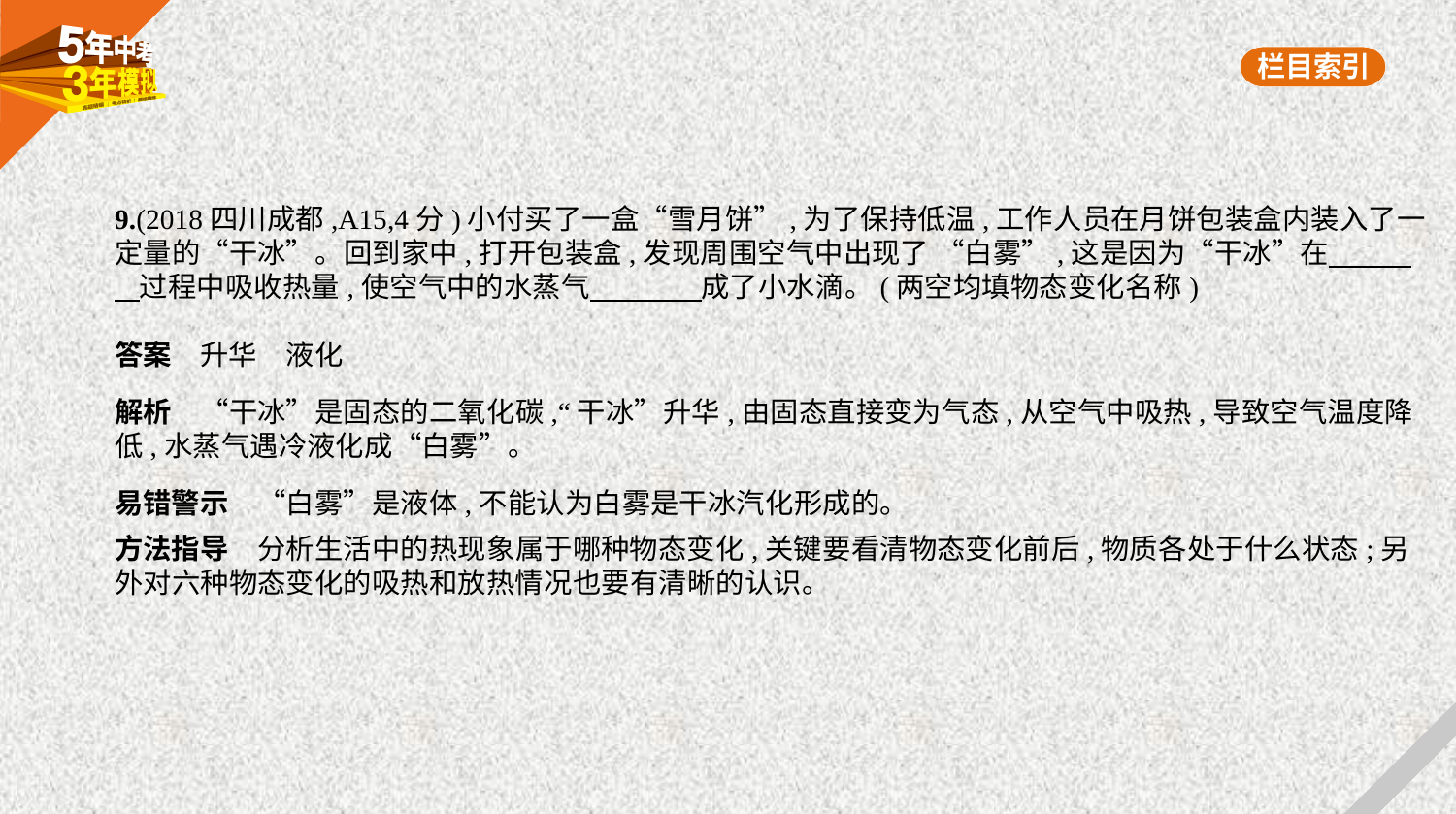

9.(2018四川成都,A15,4分)小付买了一盒“雪月饼”,为了保持低温,工作人员在月饼包装盒内装入了一
定量的“干冰”。回到家中,打开包装盒,发现周围空气中出现了 “白雾”,这是因为“干冰”在　　    
    过程中吸收热量,使空气中的水蒸气　　　    成了小水滴。(两空均填物态变化名称)
答案　升华　液化
解析　“干冰”是固态的二氧化碳,“干冰”升华,由固态直接变为气态,从空气中吸热,导致空气温度降
低,水蒸气遇冷液化成“白雾”。
易错警示　“白雾”是液体,不能认为白雾是干冰汽化形成的。
方法指导　分析生活中的热现象属于哪种物态变化,关键要看清物态变化前后,物质各处于什么状态;另
外对六种物态变化的吸热和放热情况也要有清晰的认识。